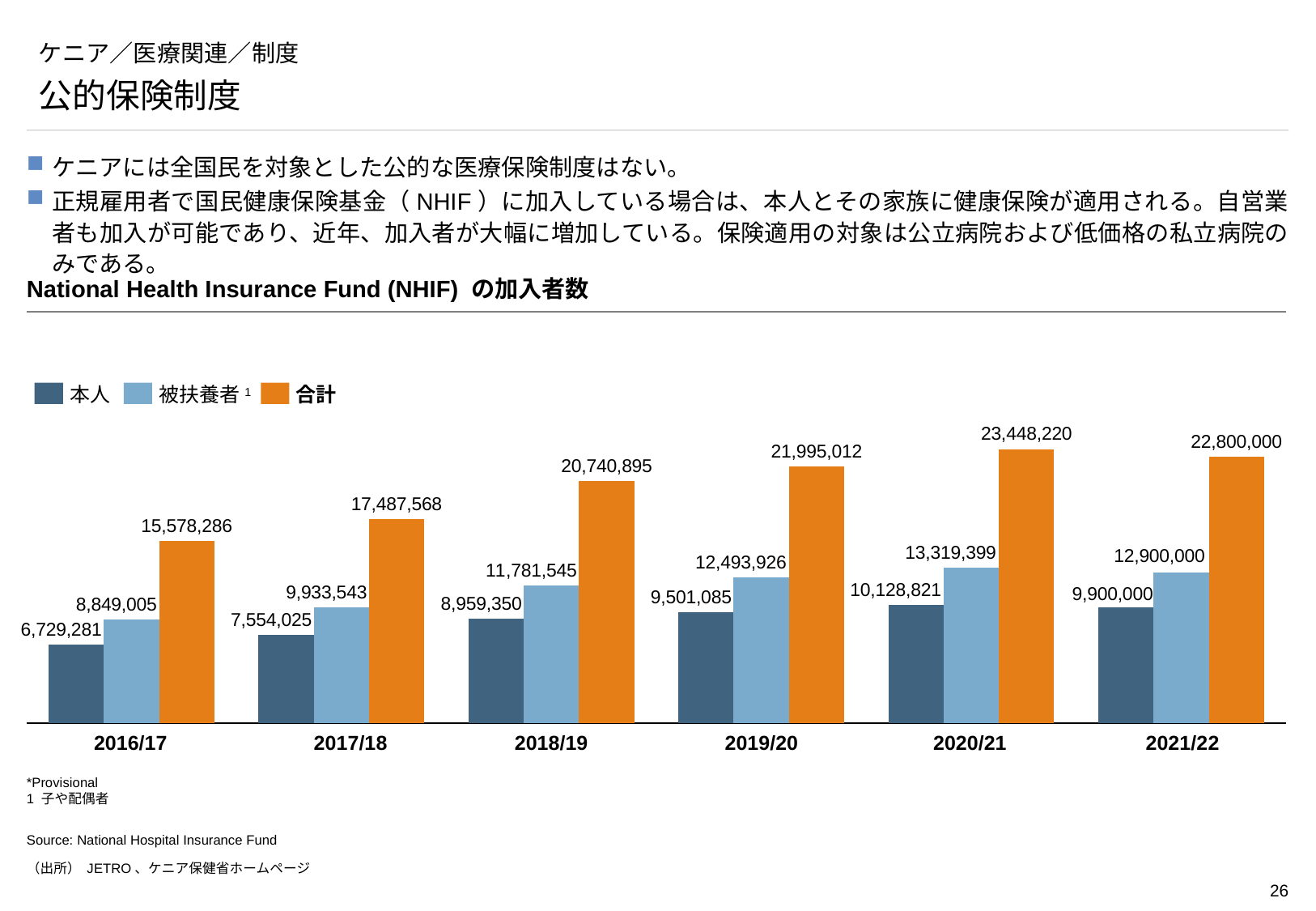

# ケニア／医療関連／制度
公的保険制度
ケニアには全国民を対象とした公的な医療保険制度はない。
正規雇用者で国民健康保険基金（NHIF）に加入している場合は、本人とその家族に健康保険が適用される。自営業者も加入が可能であり、近年、加入者が大幅に増加している。保険適用の対象は公立病院および低価格の私立病院のみである。
National Health Insurance Fund (NHIF) の加入者数
本人
被扶養者1
合計

### Chart

| Category |  |  |  |
|---|---|---|---|
2016/17
2017/18
2018/19
2019/20
2020/21
2021/22
*Provisional
1 子や配偶者
Source: National Hospital Insurance Fund
（出所） JETRO、ケニア保健省ホームページ